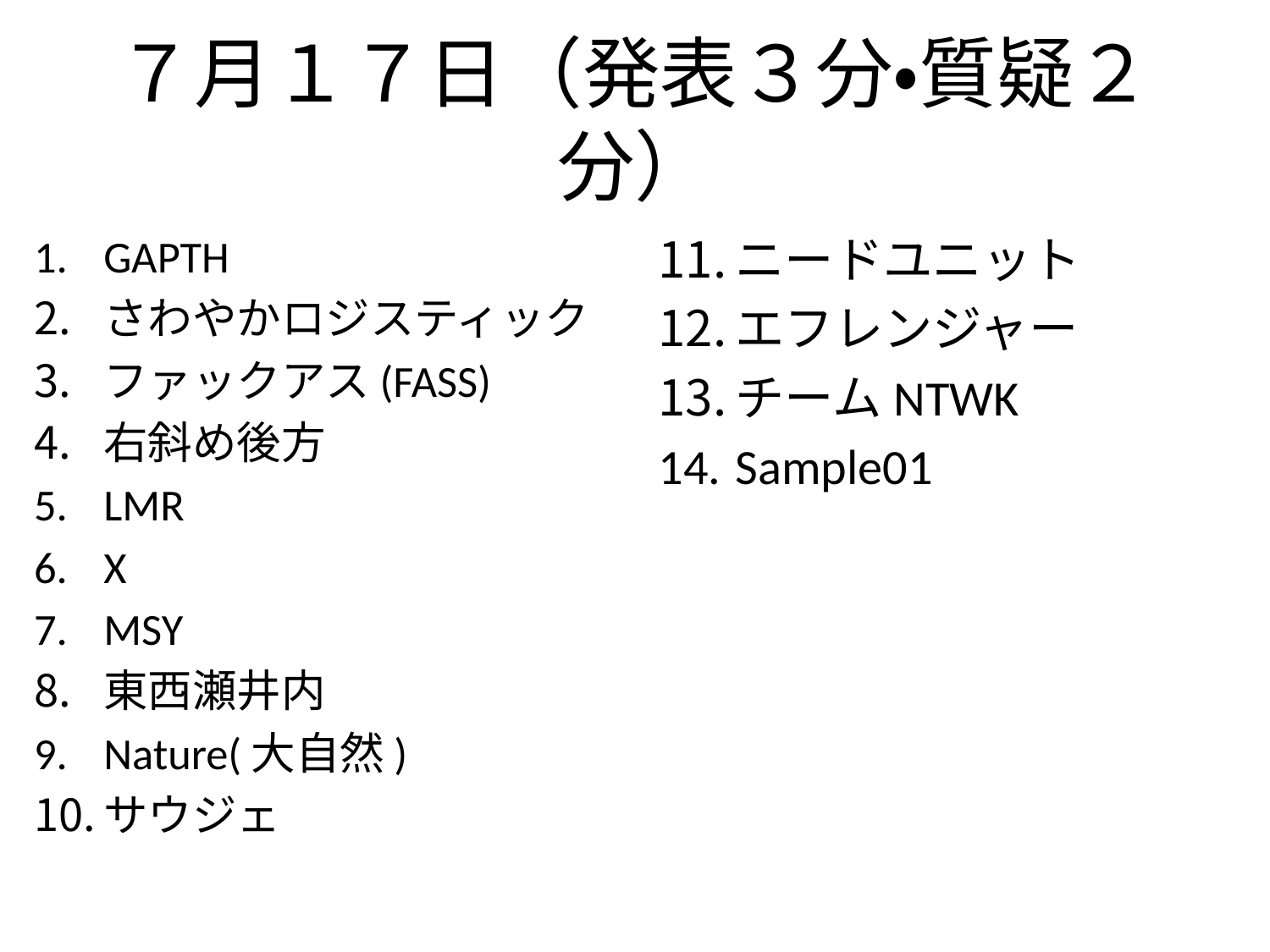

# ７月１７日（発表３分・質疑２分）
GAPTH
さわやかロジスティック
ファックアス(FASS)
右斜め後方
LMR
X
MSY
東西瀬井内
Nature(大自然)
サウジェ

ニードユニット
エフレンジャー
チームNTWK
Sample01